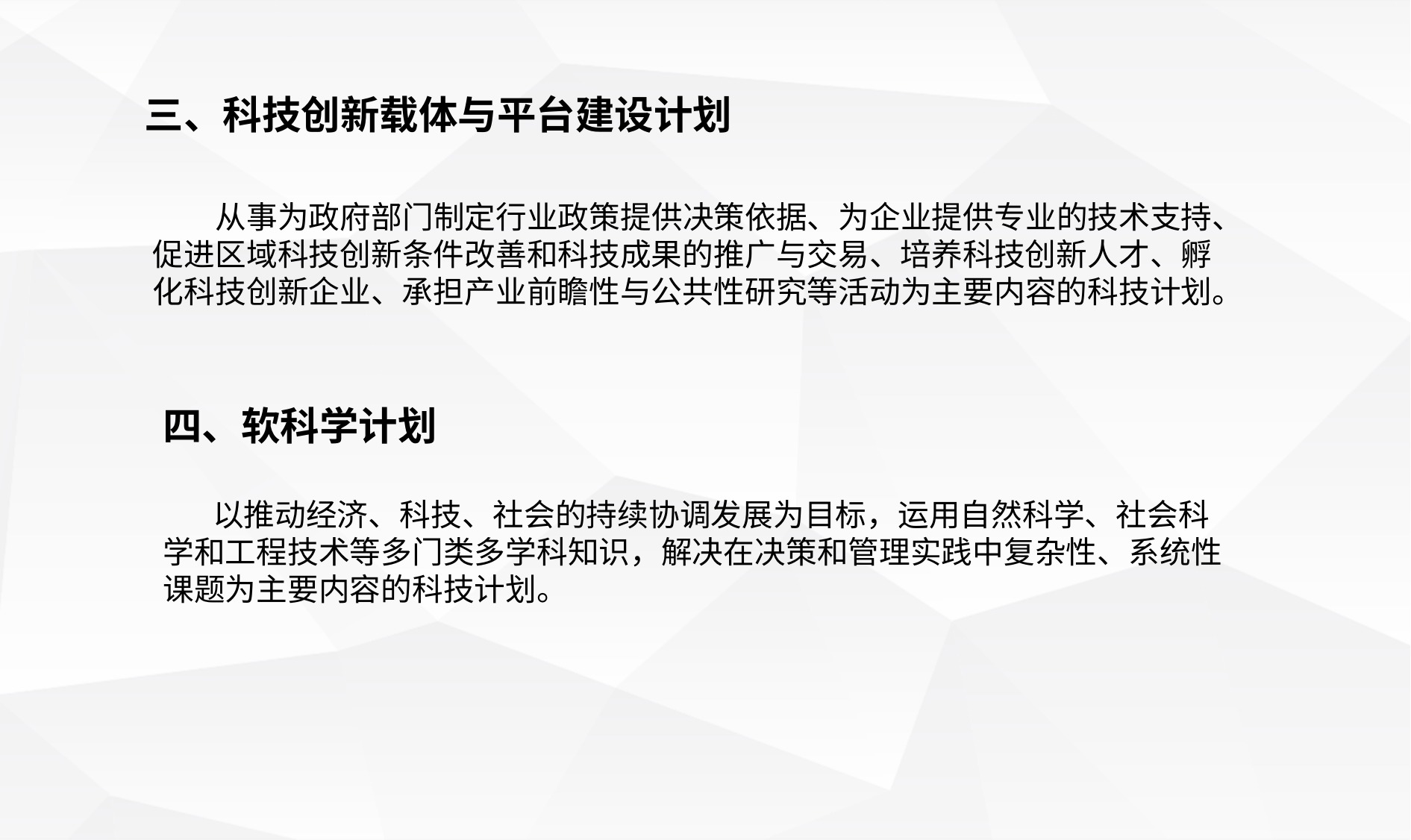

三、科技创新载体与平台建设计划

 从事为政府部门制定行业政策提供决策依据、为企业提供专业的技术支持、促进区域科技创新条件改善和科技成果的推广与交易、培养科技创新人才、孵化科技创新企业、承担产业前瞻性与公共性研究等活动为主要内容的科技计划。

四、软科学计划

以推动经济、科技、社会的持续协调发展为目标，运用自然科学、社会科学和工程技术等多门类多学科知识，解决在决策和管理实践中复杂性、系统性课题为主要内容的科技计划。